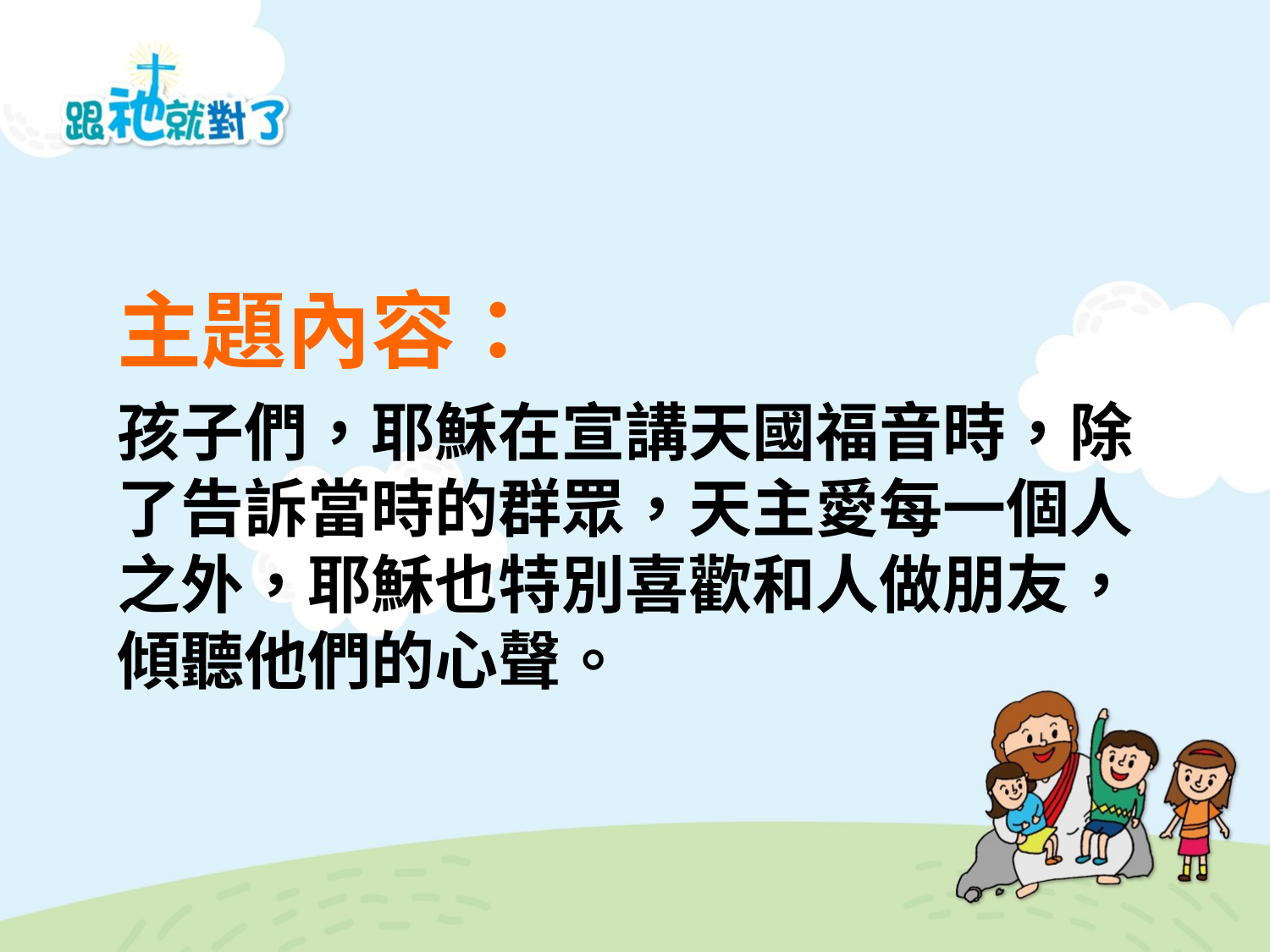

主題內容：
孩子們，耶穌在宣講天國福音時，除了告訴當時的群眾，天主愛每一個人之外，耶穌也特別喜歡和人做朋友，傾聽他們的心聲。